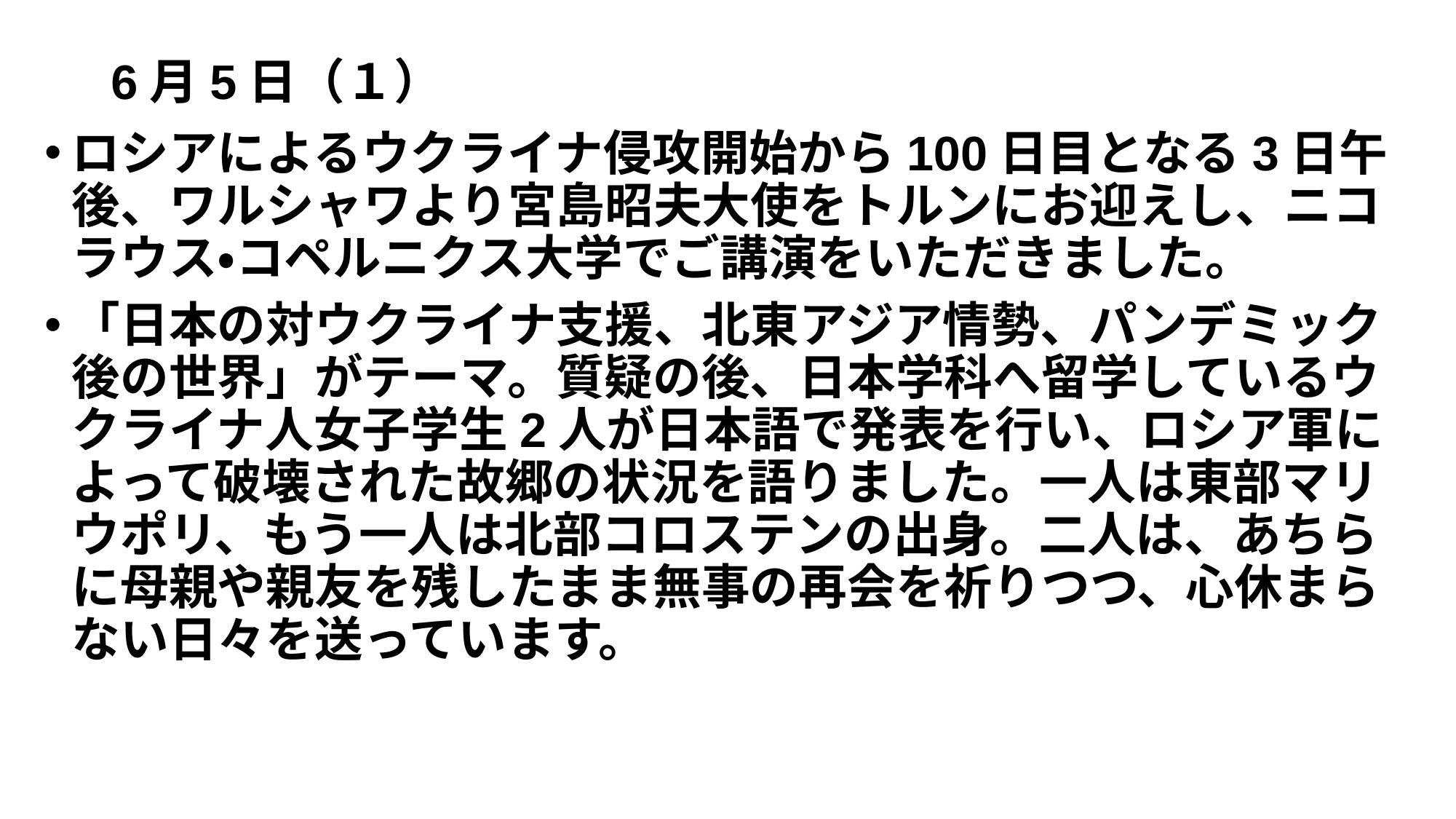

# 6月5日（１）
ロシアによるウクライナ侵攻開始から100日目となる3日午後、ワルシャワより宮島昭夫大使をトルンにお迎えし、ニコラウス・コペルニクス大学でご講演をいただきました。
「日本の対ウクライナ支援、北東アジア情勢、パンデミック後の世界」がテーマ。質疑の後、日本学科へ留学しているウクライナ人女子学生2人が日本語で発表を行い、ロシア軍によって破壊された故郷の状況を語りました。一人は東部マリウポリ、もう一人は北部コロステンの出身。二人は、あちらに母親や親友を残したまま無事の再会を祈りつつ、心休まらない日々を送っています。